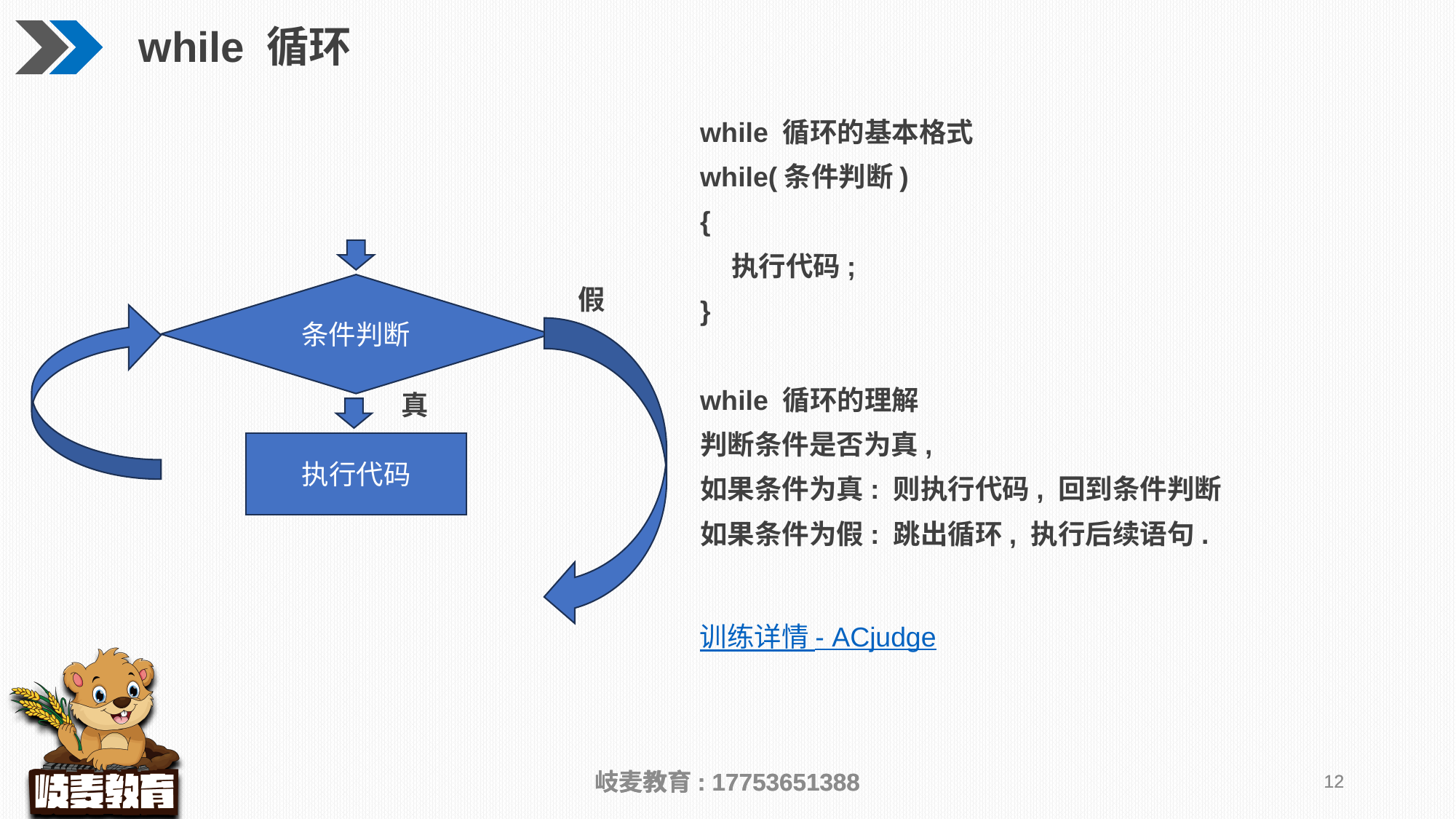

while 循环
while 循环的基本格式
while(条件判断)
{
    执行代码;
}

while 循环的理解
判断条件是否为真,
如果条件为真: 则执行代码, 回到条件判断
如果条件为假: 跳出循环, 执行后续语句.

条件判断
假

真

执行代码
训练详情 - ACjudge
岐麦教育: 17753651388
岐麦教育: 17753651388
12
12